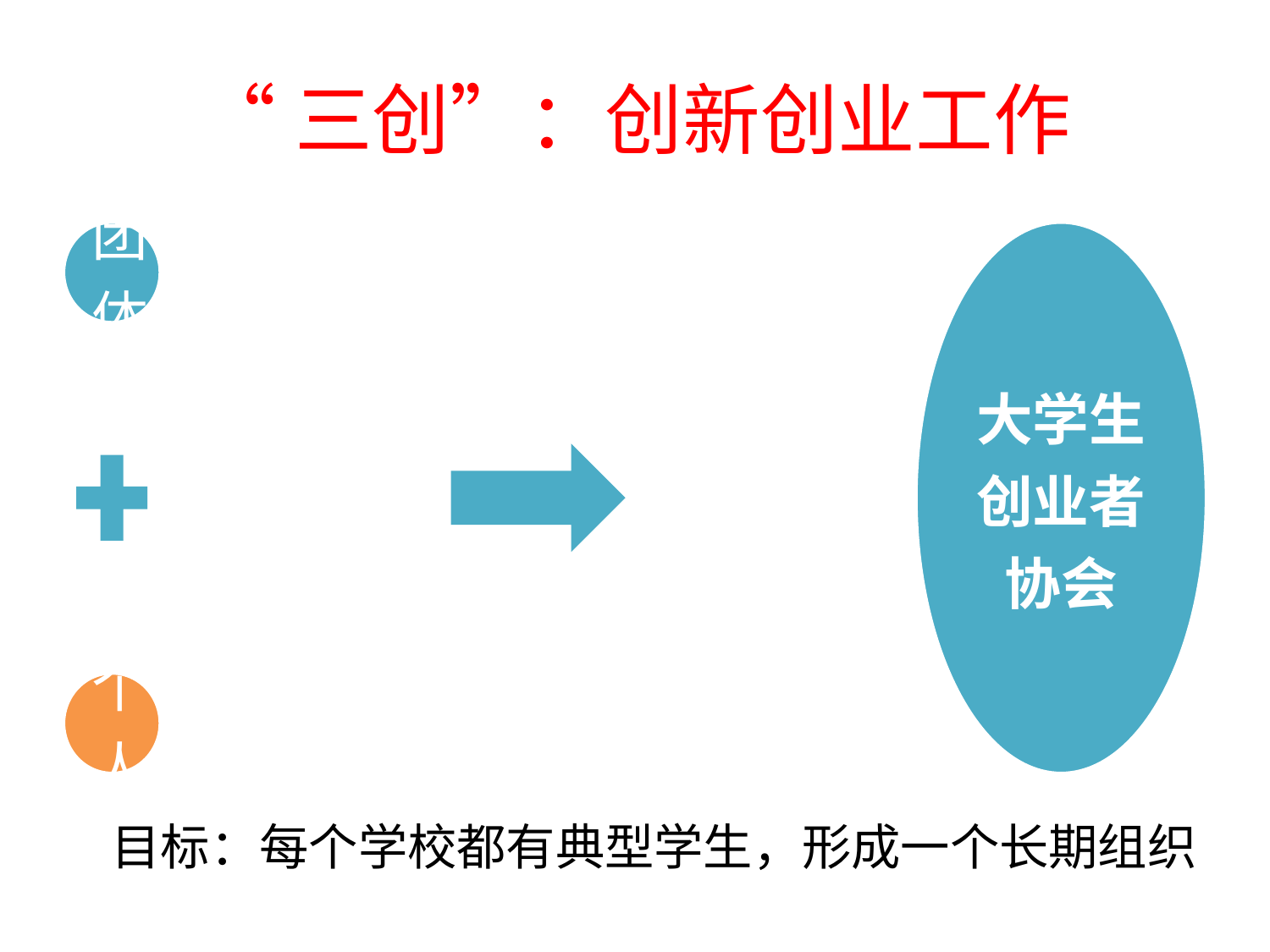

# “三创”：创新创业工作
团体
个人
大学生创业者协会
目标：每个学校都有典型学生，形成一个长期组织